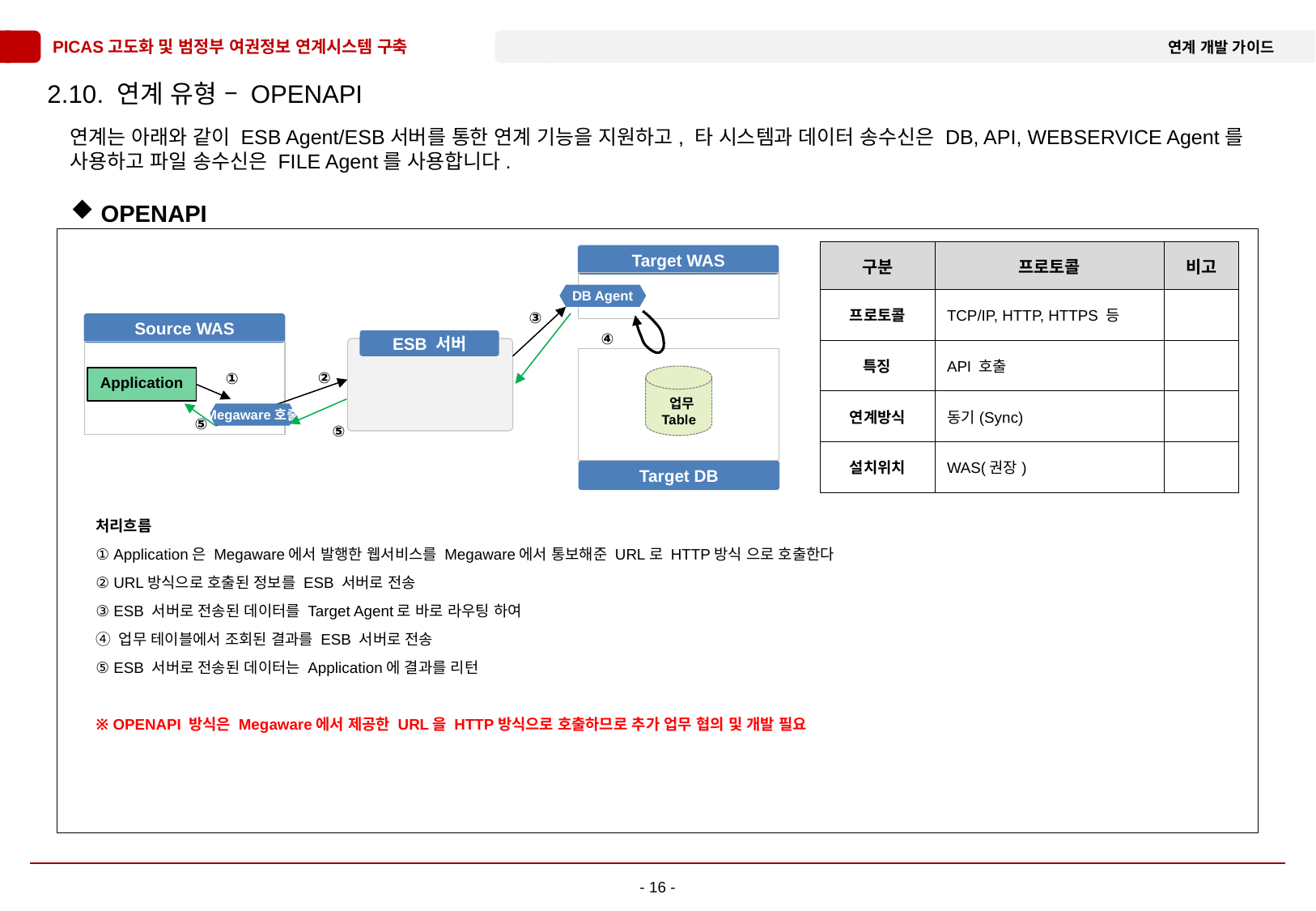

# 2.10. 연계 유형 – OPENAPI
연계는 아래와 같이 ESB Agent/ESB서버를 통한 연계 기능을 지원하고, 타 시스템과 데이터 송수신은 DB, API, WEBSERVICE Agent를 사용하고 파일 송수신은 FILE Agent를 사용합니다.
 OPENAPI

| 구분 | 프로토콜 | 비고 |
| --- | --- | --- |
| 프로토콜 | TCP/IP, HTTP, HTTPS 등 |  |
| 특징 | API 호출 |  |
| 연계방식 | 동기(Sync) |  |
| 설치위치 | WAS(권장) |  |
Target WAS

DB Agent
③
Source WAS

④
ESB 서버

②
①
 업무
Table
Application
Megaware호출
⑤
⑤
Target DB
처리흐름
① Application은 Megaware에서 발행한 웹서비스를 Megaware에서 통보해준 URL로 HTTP방식 으로 호출한다
② URL방식으로 호출된 정보를 ESB 서버로 전송
③ ESB 서버로 전송된 데이터를 Target Agent로 바로 라우팅 하여
④ 업무 테이블에서 조회된 결과를 ESB 서버로 전송
⑤ ESB 서버로 전송된 데이터는 Application에 결과를 리턴

※ OPENAPI 방식은 Megaware에서 제공한 URL을 HTTP방식으로 호출하므로 추가 업무 협의 및 개발 필요